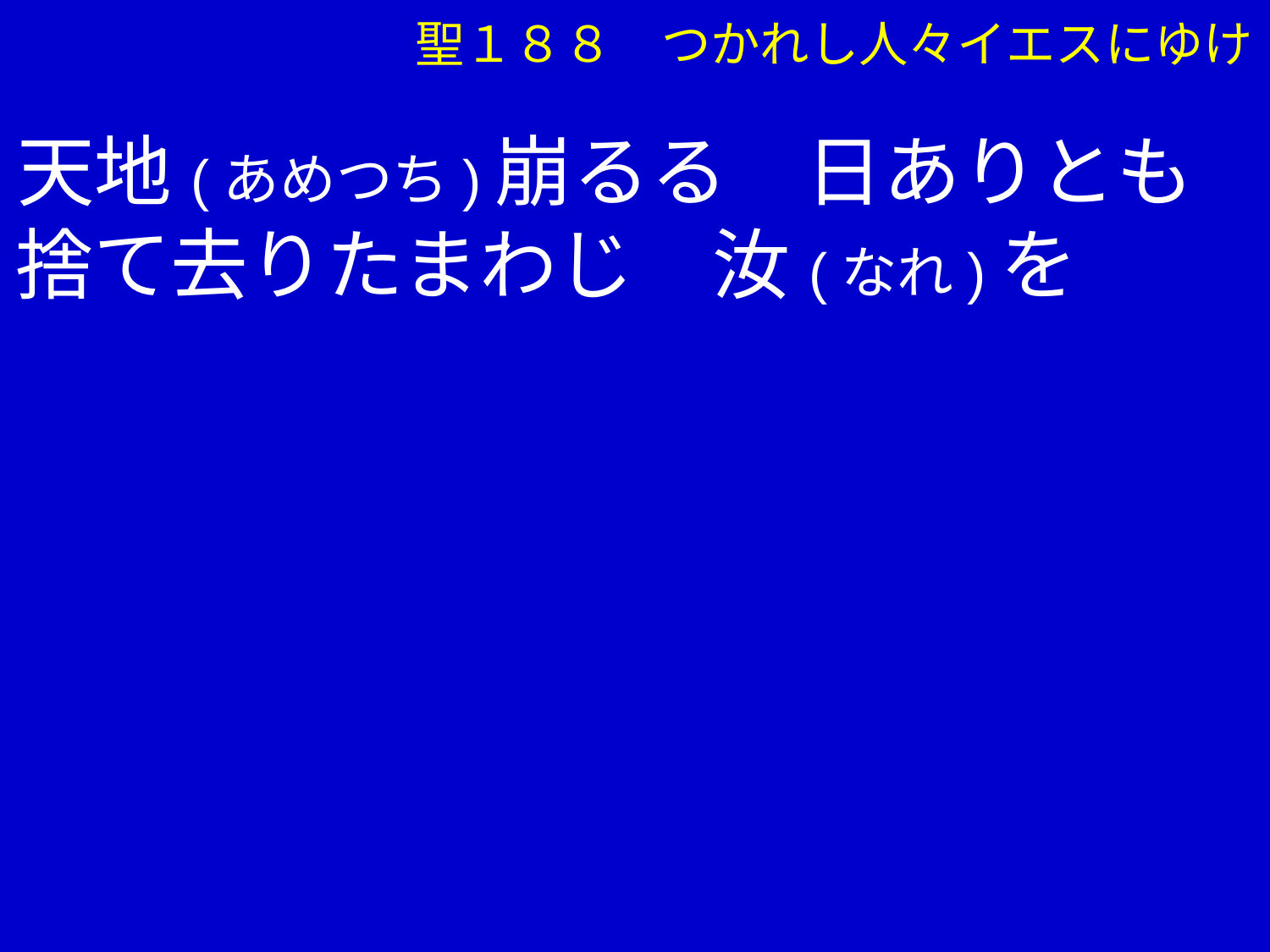

聖１８８　つかれし人々イエスにゆけ
⑤天地(あめつち)崩るる　日ありとも
　 捨て去りたまわじ　汝(なれ)を